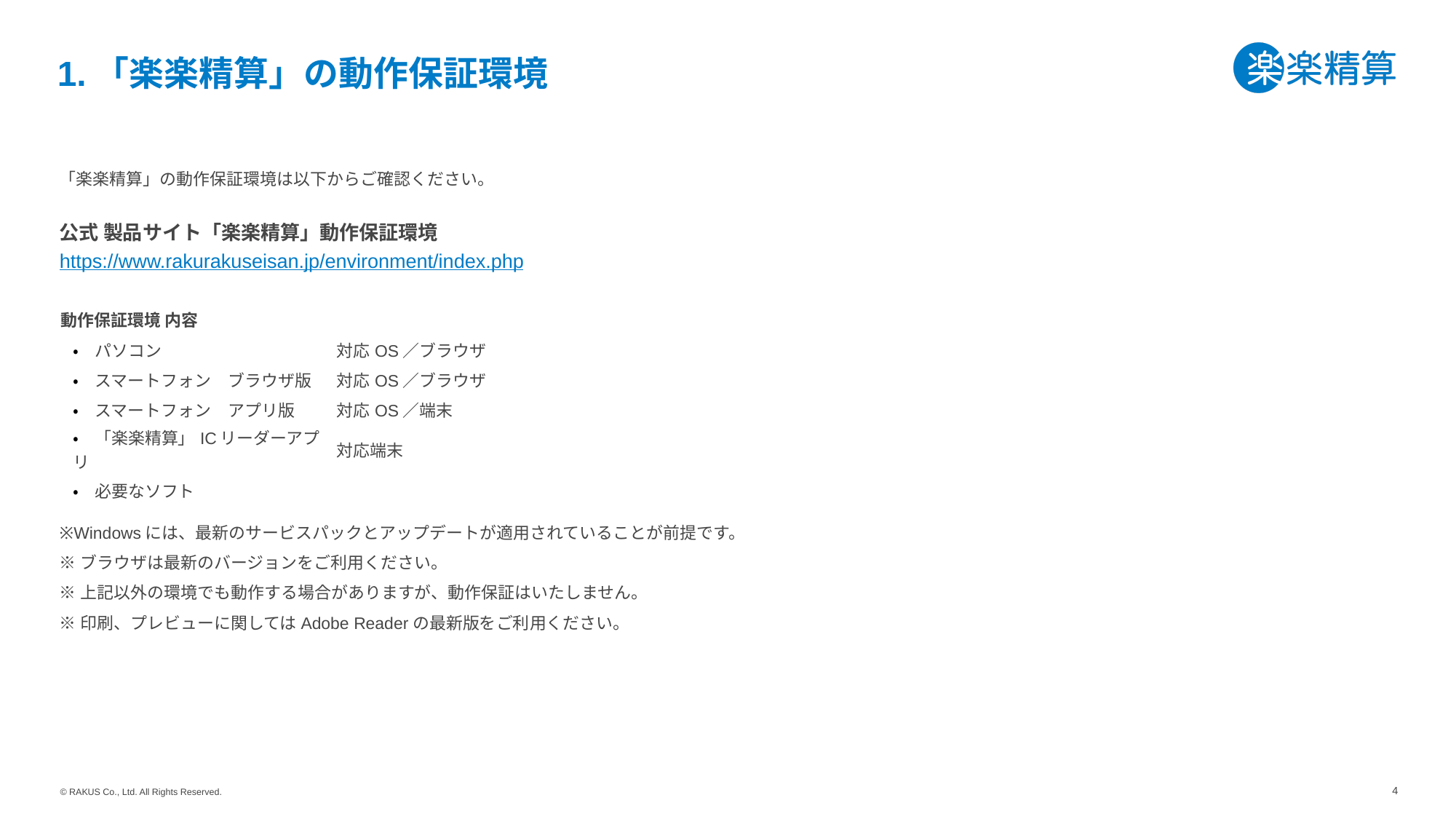

# 1.「楽楽精算」の動作保証環境
「楽楽精算」の動作保証環境は以下からご確認ください。

公式 製品サイト「楽楽精算」動作保証環境
https://www.rakurakuseisan.jp/environment/index.php
| 動作保証環境 内容 |  |
| --- | --- |
| •パソコン | 対応OS／ブラウザ |
| •スマートフォン　ブラウザ版 | 対応OS／ブラウザ |
| •スマートフォン　アプリ版 | 対応OS／端末 |
| •「楽楽精算」ICリーダーアプリ | 対応端末 |
| •必要なソフト |  |
※Windowsには、最新のサービスパックとアップデートが適用されていることが前提です。
※ブラウザは最新のバージョンをご利用ください。
※上記以外の環境でも動作する場合がありますが、動作保証はいたしません。
※印刷、プレビューに関してはAdobe Readerの最新版をご利用ください。
4